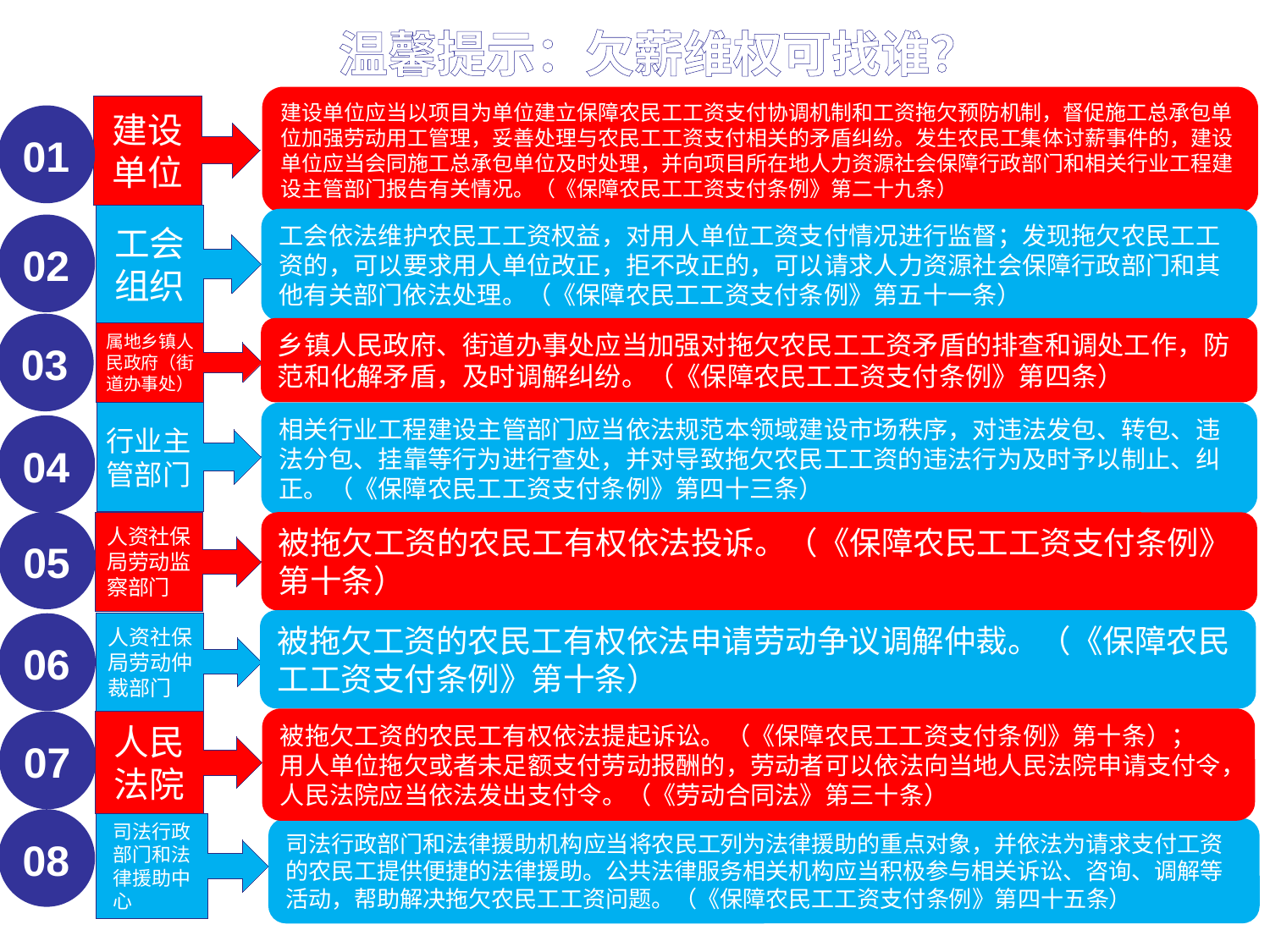

温馨提示：欠薪维权可找谁？
建设单位应当以项目为单位建立保障农民工工资支付协调机制和工资拖欠预防机制，督促施工总承包单位加强劳动用工管理，妥善处理与农民工工资支付相关的矛盾纠纷。发生农民工集体讨薪事件的，建设单位应当会同施工总承包单位及时处理，并向项目所在地人力资源社会保障行政部门和相关行业工程建设主管部门报告有关情况。（《保障农民工工资支付条例》第二十九条）
建设单位

01
工会组织
工会依法维护农民工工资权益，对用人单位工资支付情况进行监督；发现拖欠农民工工资的，可以要求用人单位改正，拒不改正的，可以请求人力资源社会保障行政部门和其他有关部门依法处理。（《保障农民工工资支付条例》第五十一条）

02

03
乡镇人民政府、街道办事处应当加强对拖欠农民工工资矛盾的排查和调处工作，防范和化解矛盾，及时调解纠纷。（《保障农民工工资支付条例》第四条）
属地乡镇人民政府（街道办事处）
行业主管部门
相关行业工程建设主管部门应当依法规范本领域建设市场秩序，对违法发包、转包、违法分包、挂靠等行为进行查处，并对导致拖欠农民工工资的违法行为及时予以制止、纠正。（《保障农民工工资支付条例》第四十三条）

04

05
人资社保局劳动监察部门
被拖欠工资的农民工有权依法投诉。（《保障农民工工资支付条例》第十条）
被拖欠工资的农民工有权依法申请劳动争议调解仲裁。（《保障农民工工资支付条例》第十条）

06
人资社保局劳动仲裁部门
被拖欠工资的农民工有权依法提起诉讼。（《保障农民工工资支付条例》第十条）；
用人单位拖欠或者未足额支付劳动报酬的，劳动者可以依法向当地人民法院申请支付令，人民法院应当依法发出支付令。（《劳动合同法》第三十条）

07
人民法院

08
司法行政部门和法律援助中心
司法行政部门和法律援助机构应当将农民工列为法律援助的重点对象，并依法为请求支付工资的农民工提供便捷的法律援助。公共法律服务相关机构应当积极参与相关诉讼、咨询、调解等活动，帮助解决拖欠农民工工资问题。（《保障农民工工资支付条例》第四十五条）